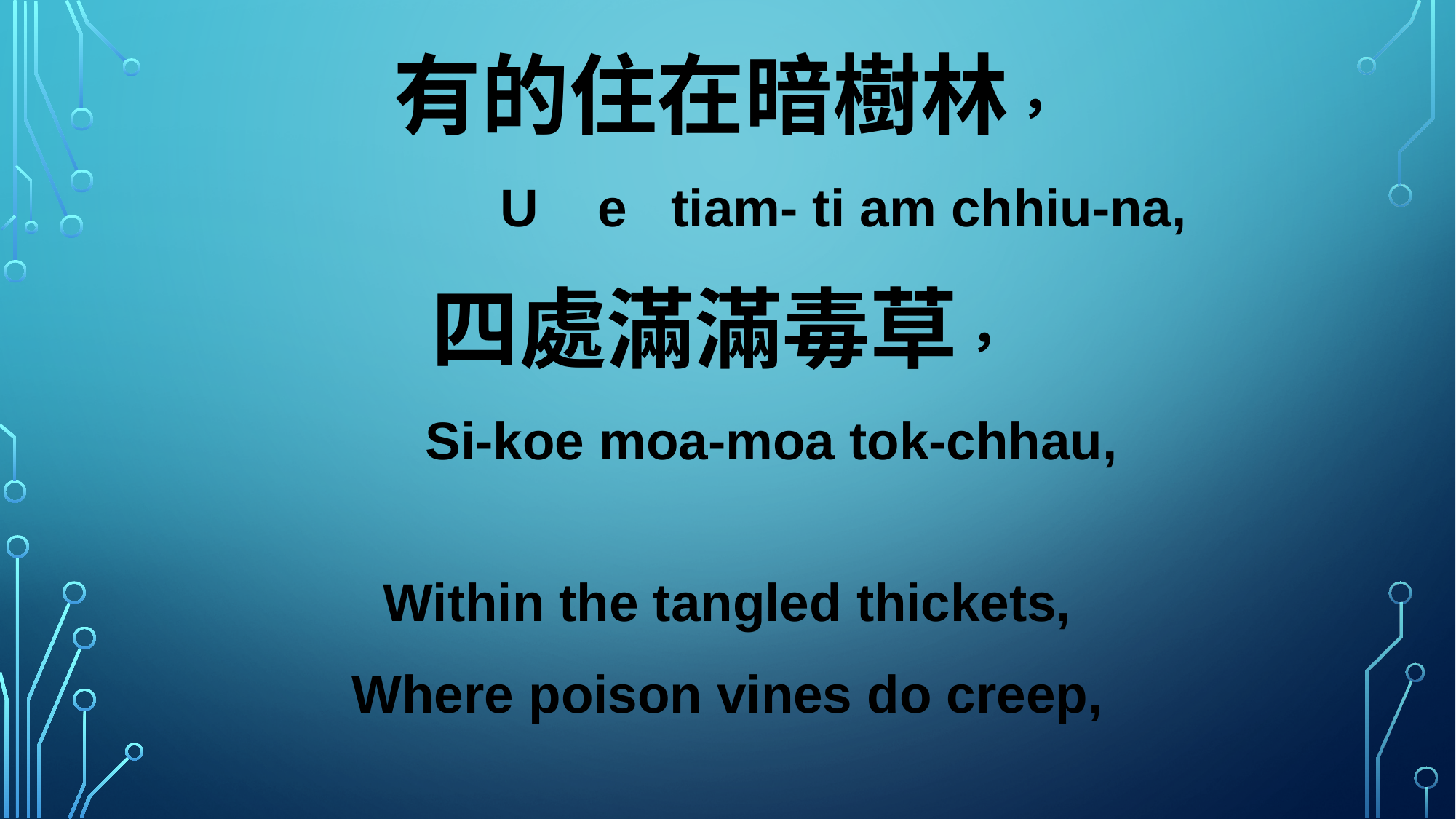

有的住在暗樹林，
                      U    e   tiam- ti am chhiu-na,
四處滿滿毒草，
      Si-koe moa-moa tok-chhau,

Within the tangled thickets,
Where poison vines do creep,